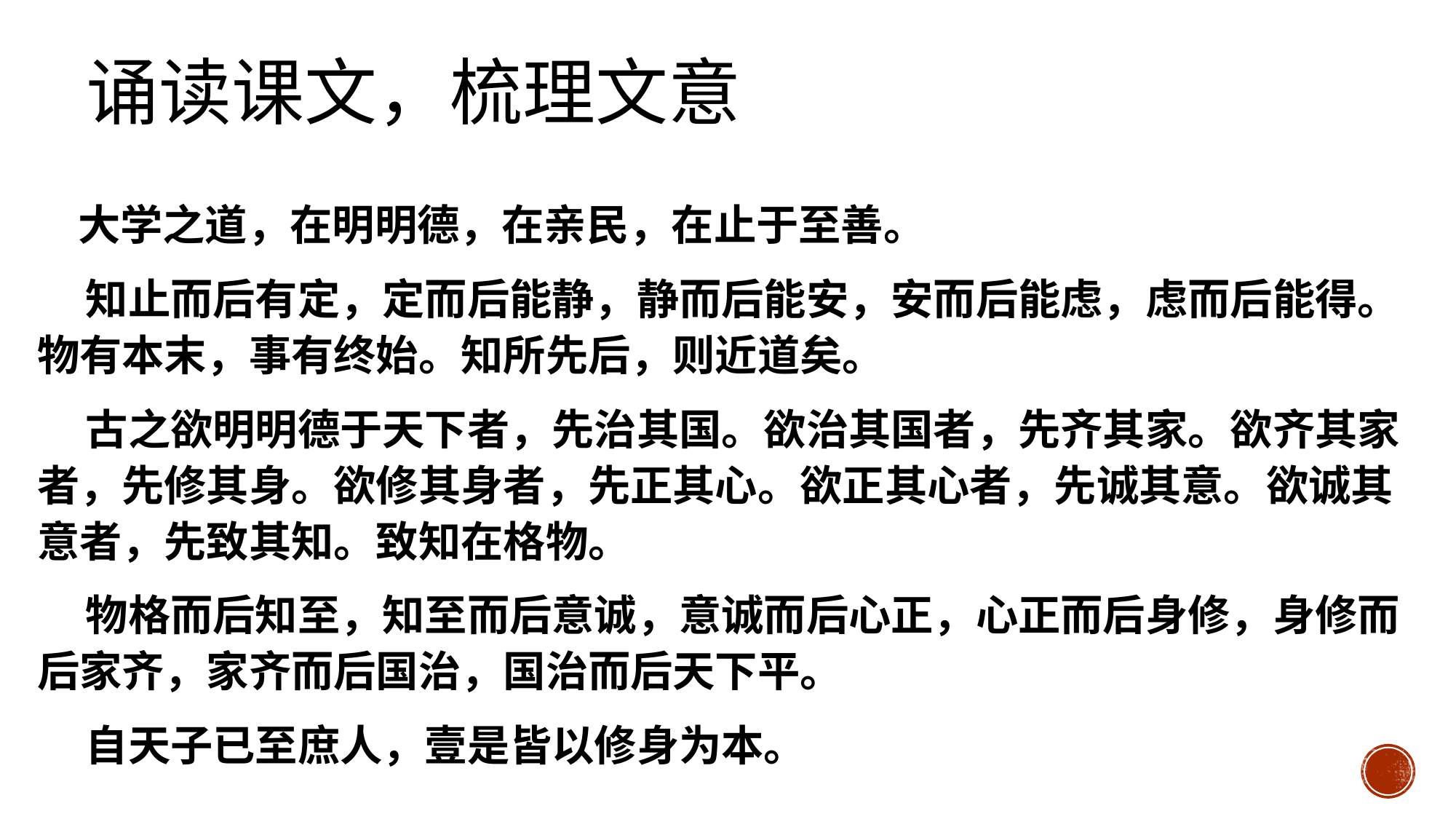

# 诵读课文，梳理文意
     大学之道，在明明德，在亲民，在止于至善。
    知止而后有定，定而后能静，静而后能安，安而后能虑，虑而后能得。物有本末，事有终始。知所先后，则近道矣。
    古之欲明明德于天下者，先治其国。欲治其国者，先齐其家。欲齐其家者，先修其身。欲修其身者，先正其心。欲正其心者，先诚其意。欲诚其意者，先致其知。致知在格物。
    物格而后知至，知至而后意诚，意诚而后心正，心正而后身修，身修而后家齐，家齐而后国治，国治而后天下平。
    自天子已至庶人，壹是皆以修身为本。